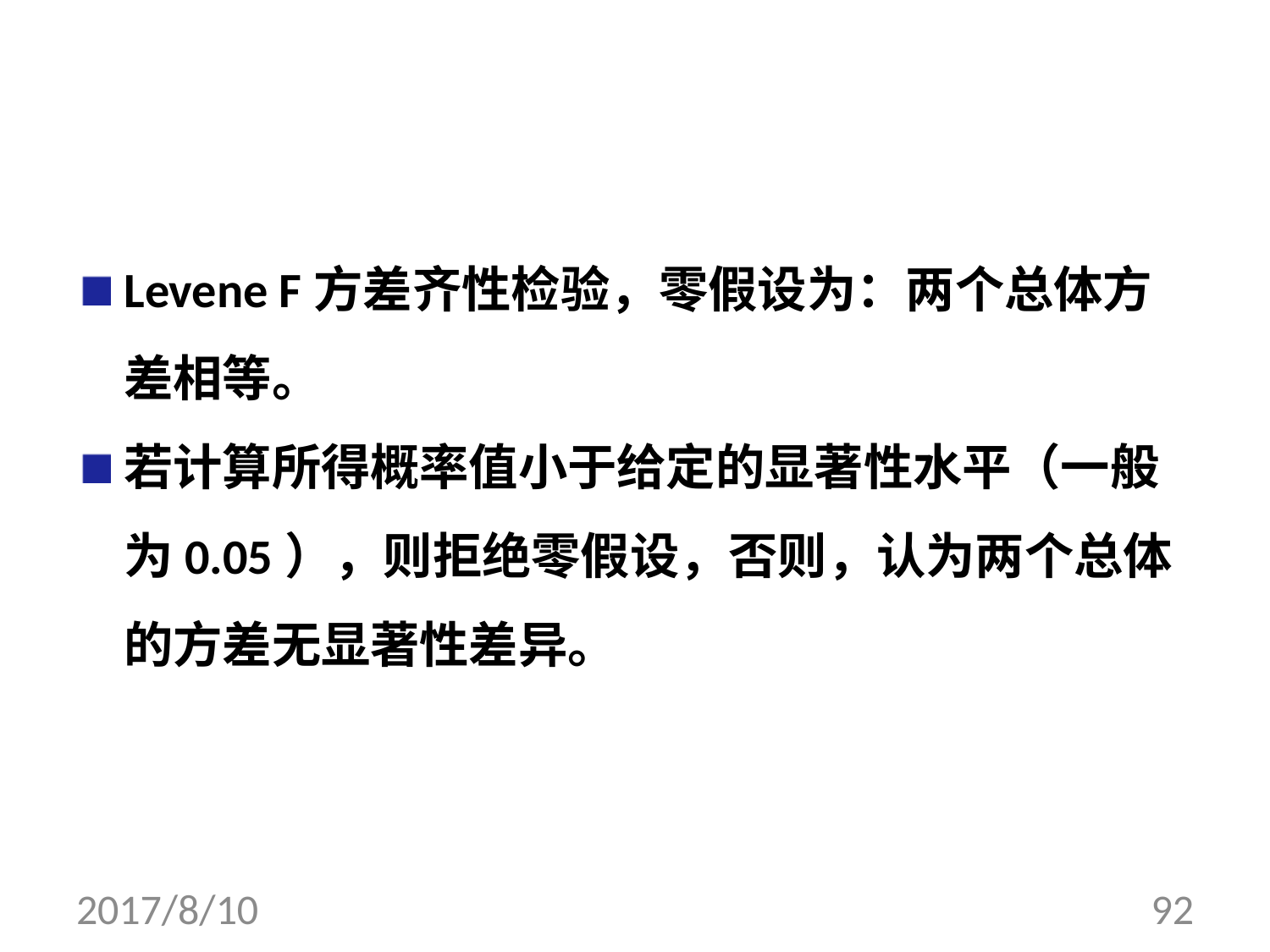

#
Levene F方差齐性检验，零假设为：两个总体方差相等。
若计算所得概率值小于给定的显著性水平（一般为0.05），则拒绝零假设，否则，认为两个总体的方差无显著性差异。
2017/8/10
92